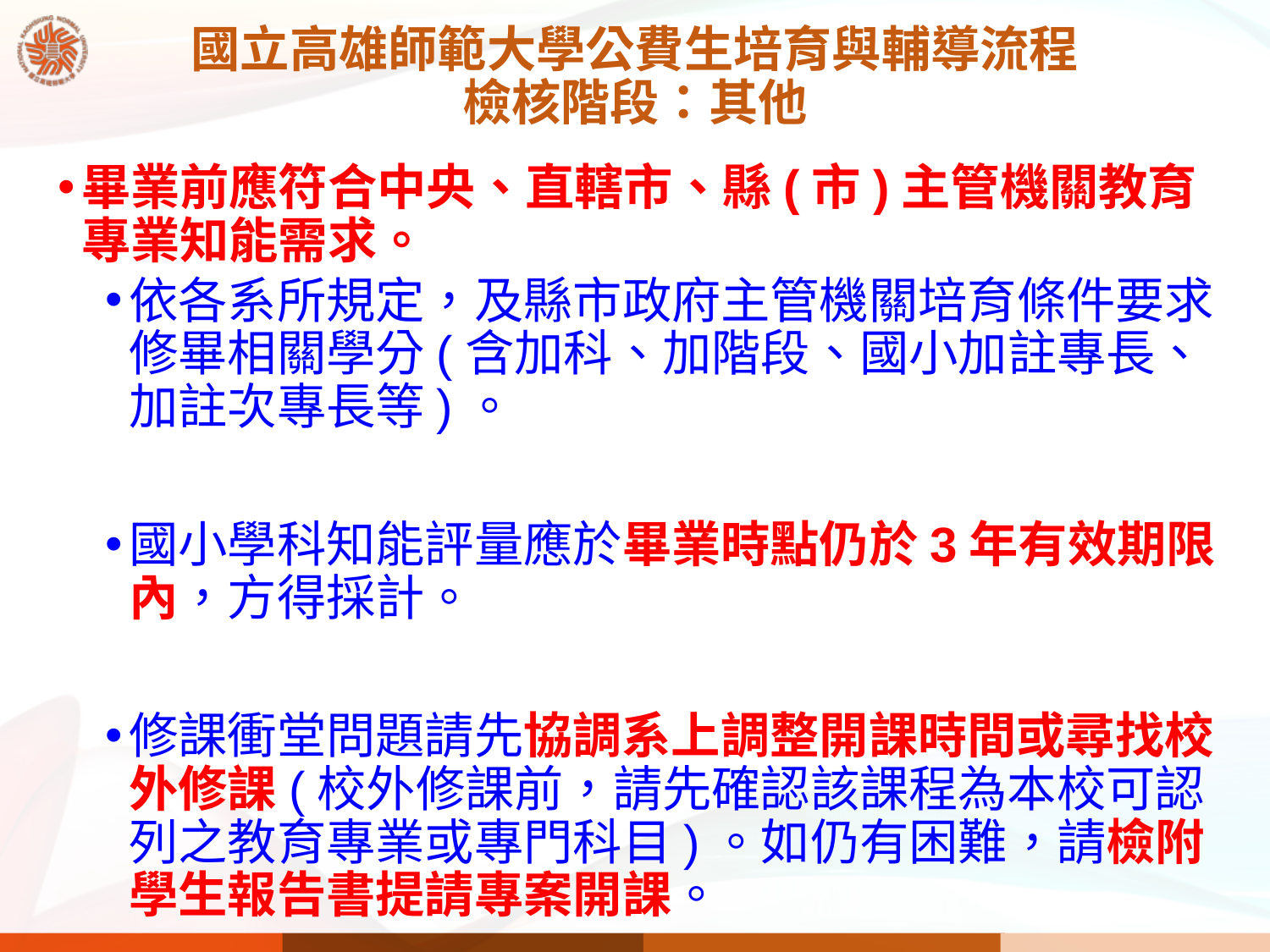

# 國立高雄師範大學公費生培育與輔導流程 檢核階段：其他
畢業前應符合中央、直轄市、縣(市)主管機關教育專業知能需求。
依各系所規定，及縣市政府主管機關培育條件要求修畢相關學分(含加科、加階段、國小加註專長、加註次專長等)。

國小學科知能評量應於畢業時點仍於3年有效期限內，方得採計。

修課衝堂問題請先協調系上調整開課時間或尋找校外修課(校外修課前，請先確認該課程為本校可認列之教育專業或專門科目)。如仍有困難，請檢附學生報告書提請專案開課。